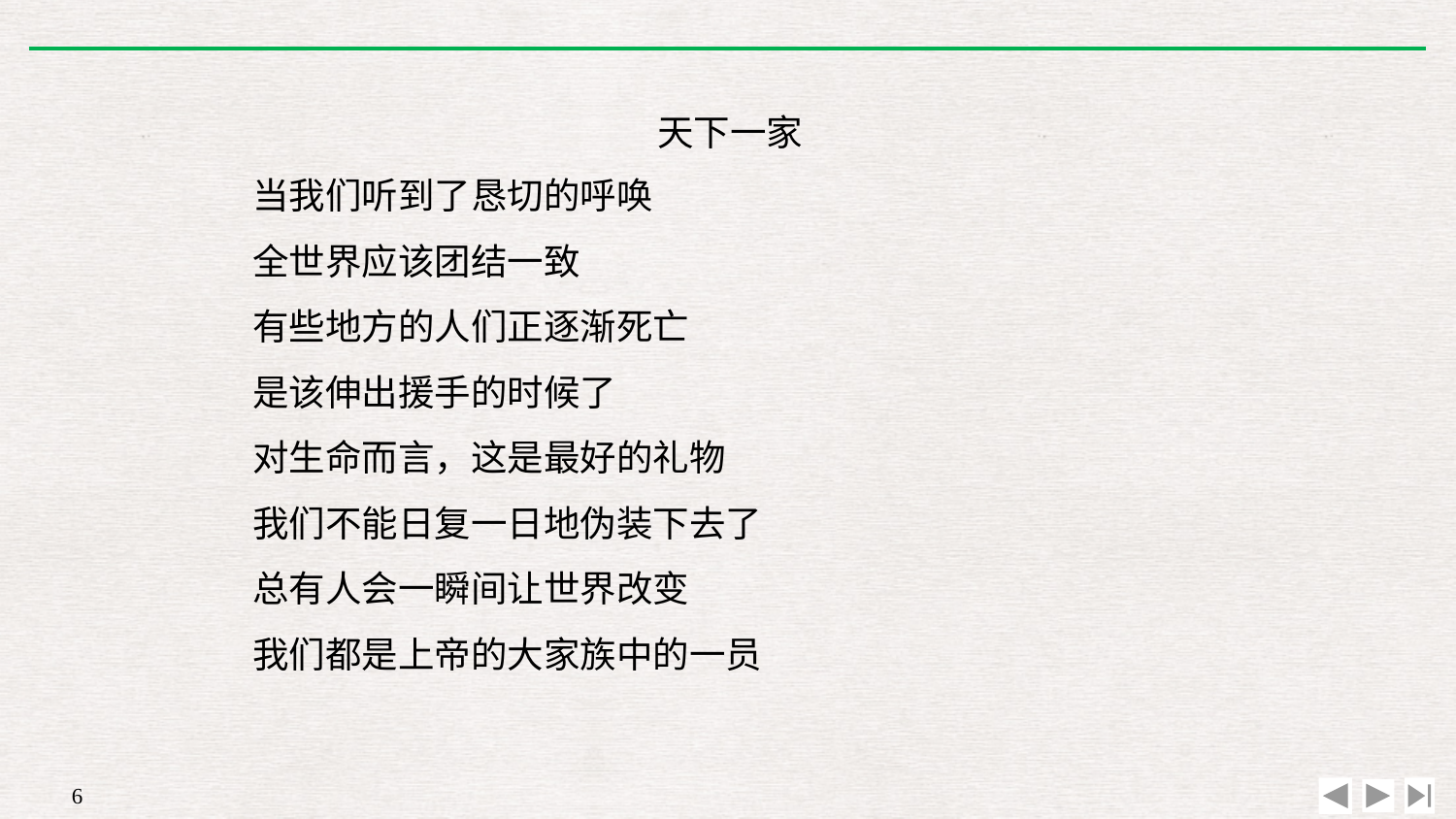

天下一家
当我们听到了恳切的呼唤
全世界应该团结一致
有些地方的人们正逐渐死亡
是该伸出援手的时候了
对生命而言，这是最好的礼物
我们不能日复一日地伪装下去了
总有人会一瞬间让世界改变
我们都是上帝的大家族中的一员